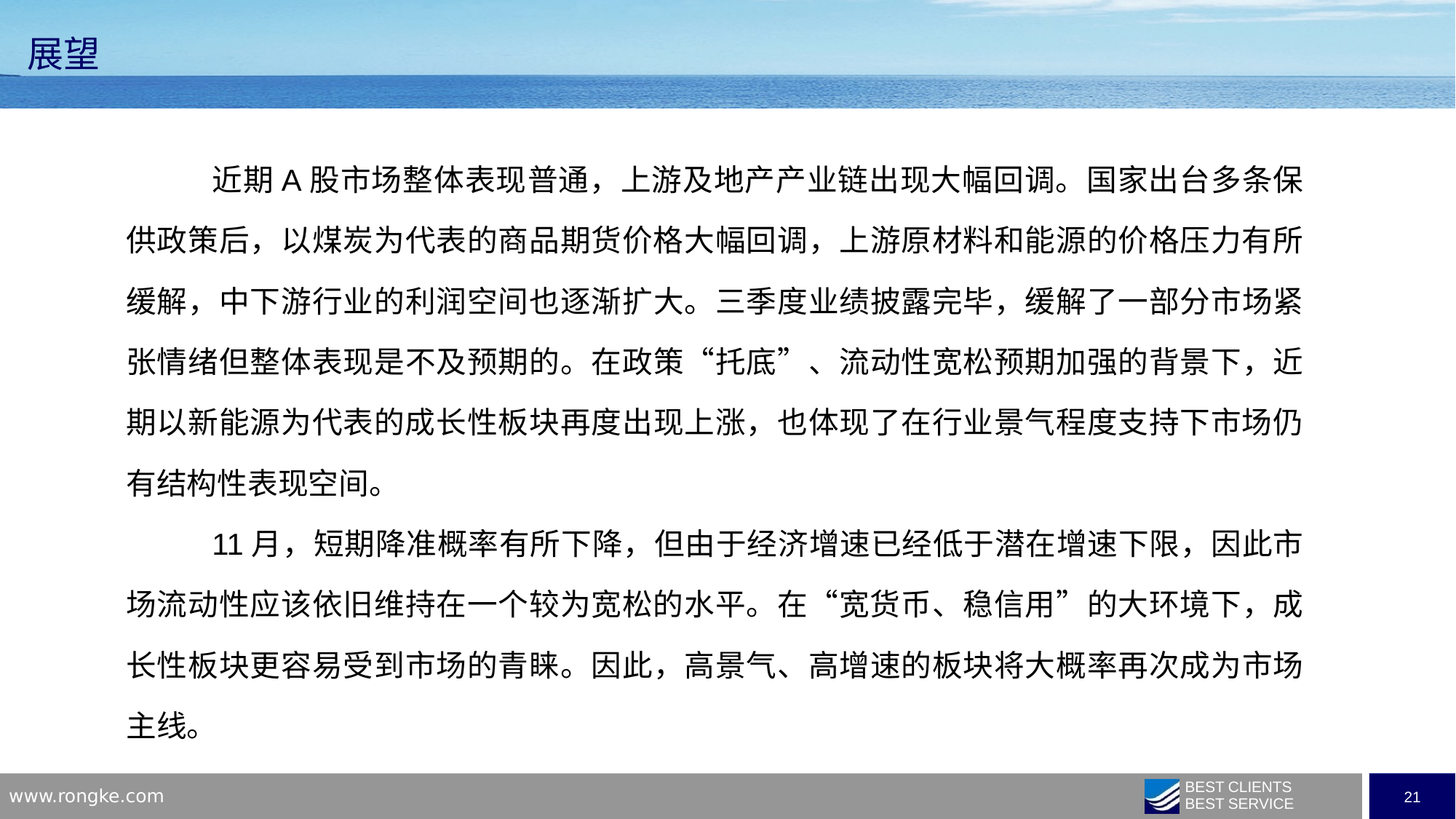

展望
近期A股市场整体表现普通，上游及地产产业链出现大幅回调。国家出台多条保供政策后，以煤炭为代表的商品期货价格大幅回调，上游原材料和能源的价格压力有所缓解，中下游行业的利润空间也逐渐扩大。三季度业绩披露完毕，缓解了一部分市场紧张情绪但整体表现是不及预期的。在政策“托底”、流动性宽松预期加强的背景下，近期以新能源为代表的成长性板块再度出现上涨，也体现了在行业景气程度支持下市场仍有结构性表现空间。
11月，短期降准概率有所下降，但由于经济增速已经低于潜在增速下限，因此市场流动性应该依旧维持在一个较为宽松的水平。在“宽货币、稳信用”的大环境下，成长性板块更容易受到市场的青睐。因此，高景气、高增速的板块将大概率再次成为市场主线。